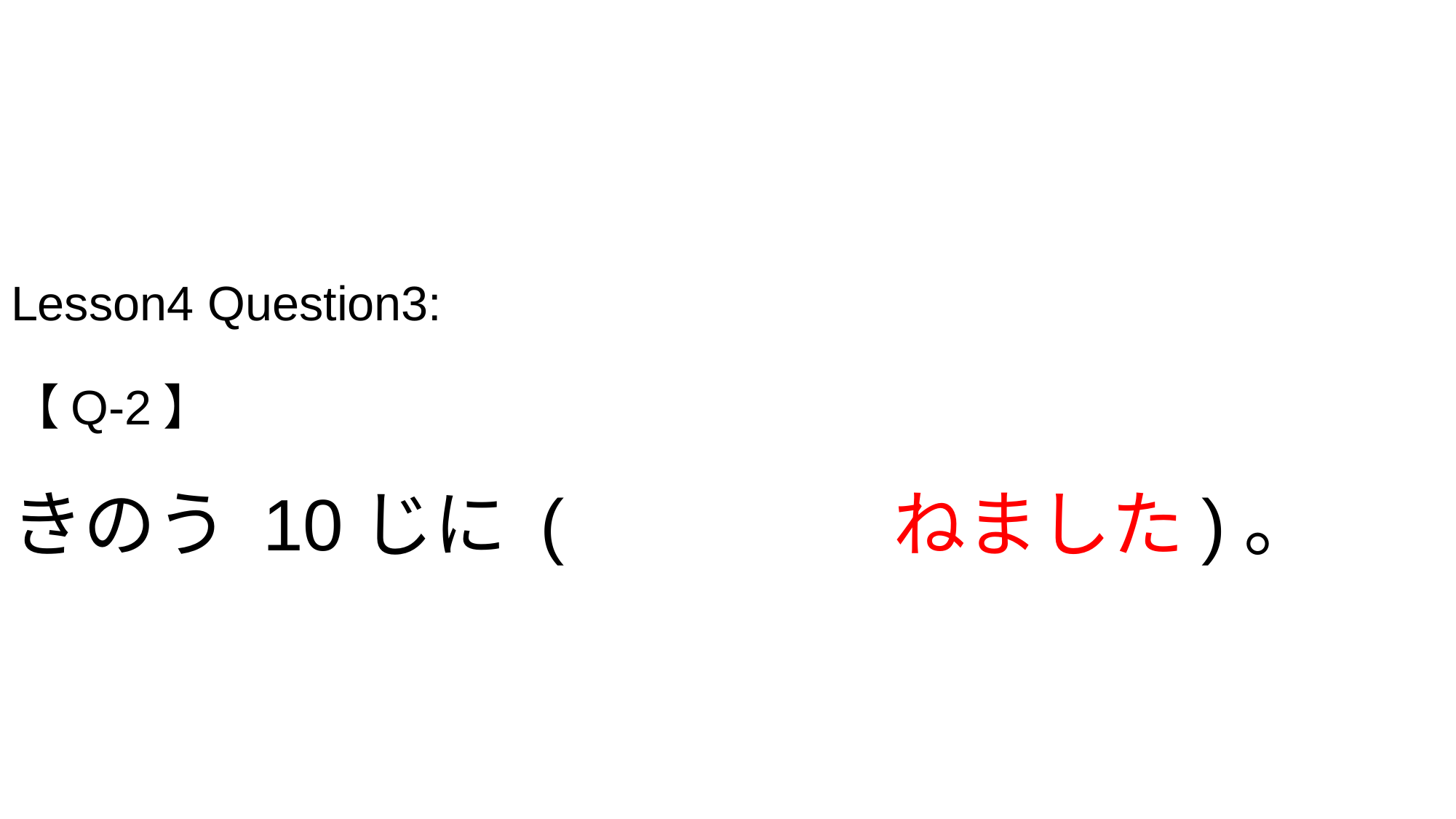

# Lesson4 Question3: 【Q-2】 きのう 10じに ( ねます・ねました)。